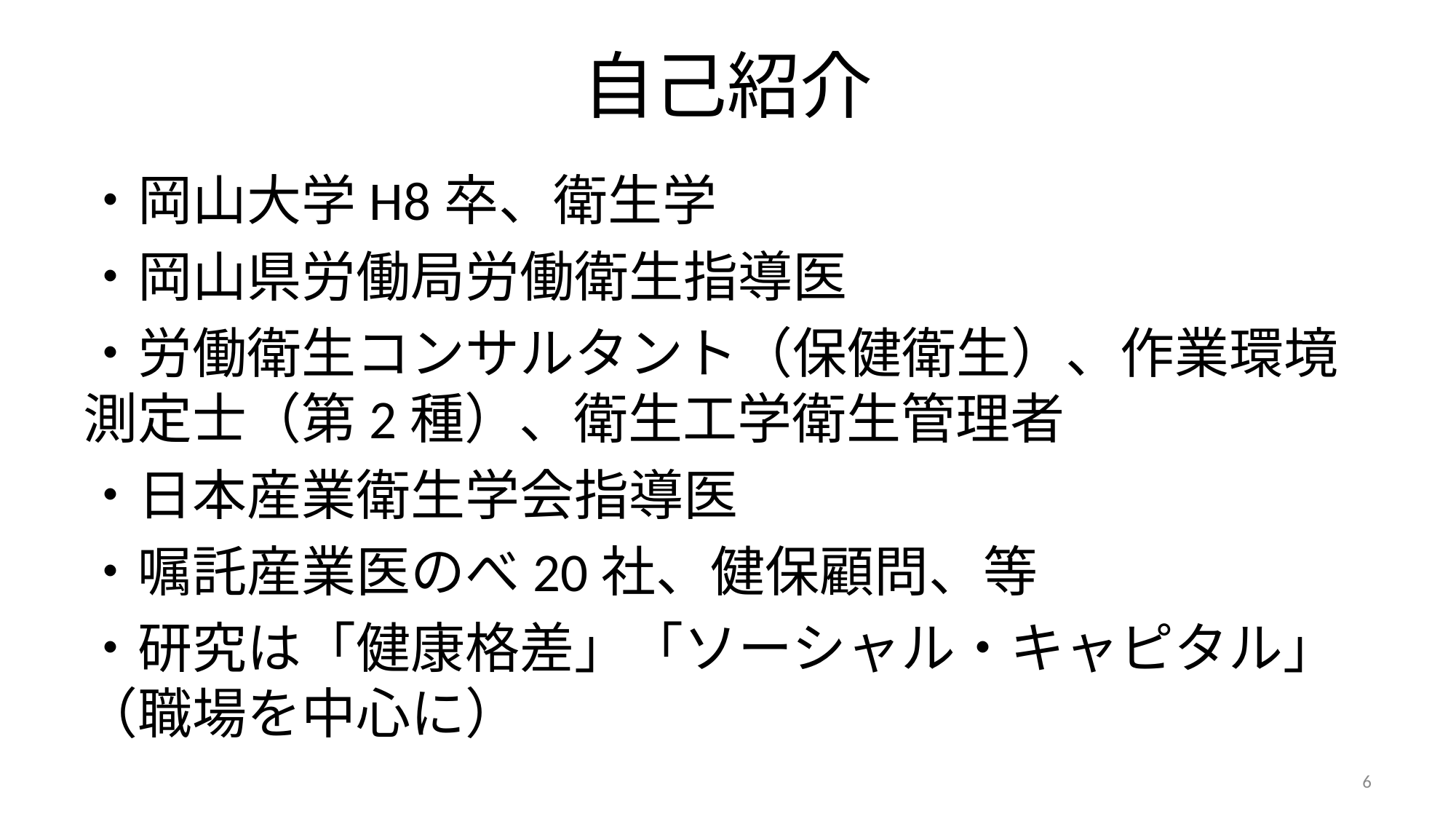

# 自己紹介
・岡山大学H8卒、衛生学
・岡山県労働局労働衛生指導医
・労働衛生コンサルタント（保健衛生）、作業環境測定士（第2種）、衛生工学衛生管理者
・日本産業衛生学会指導医
・嘱託産業医のべ20社、健保顧問、等
・研究は「健康格差」「ソーシャル・キャピタル」
（職場を中心に）
6